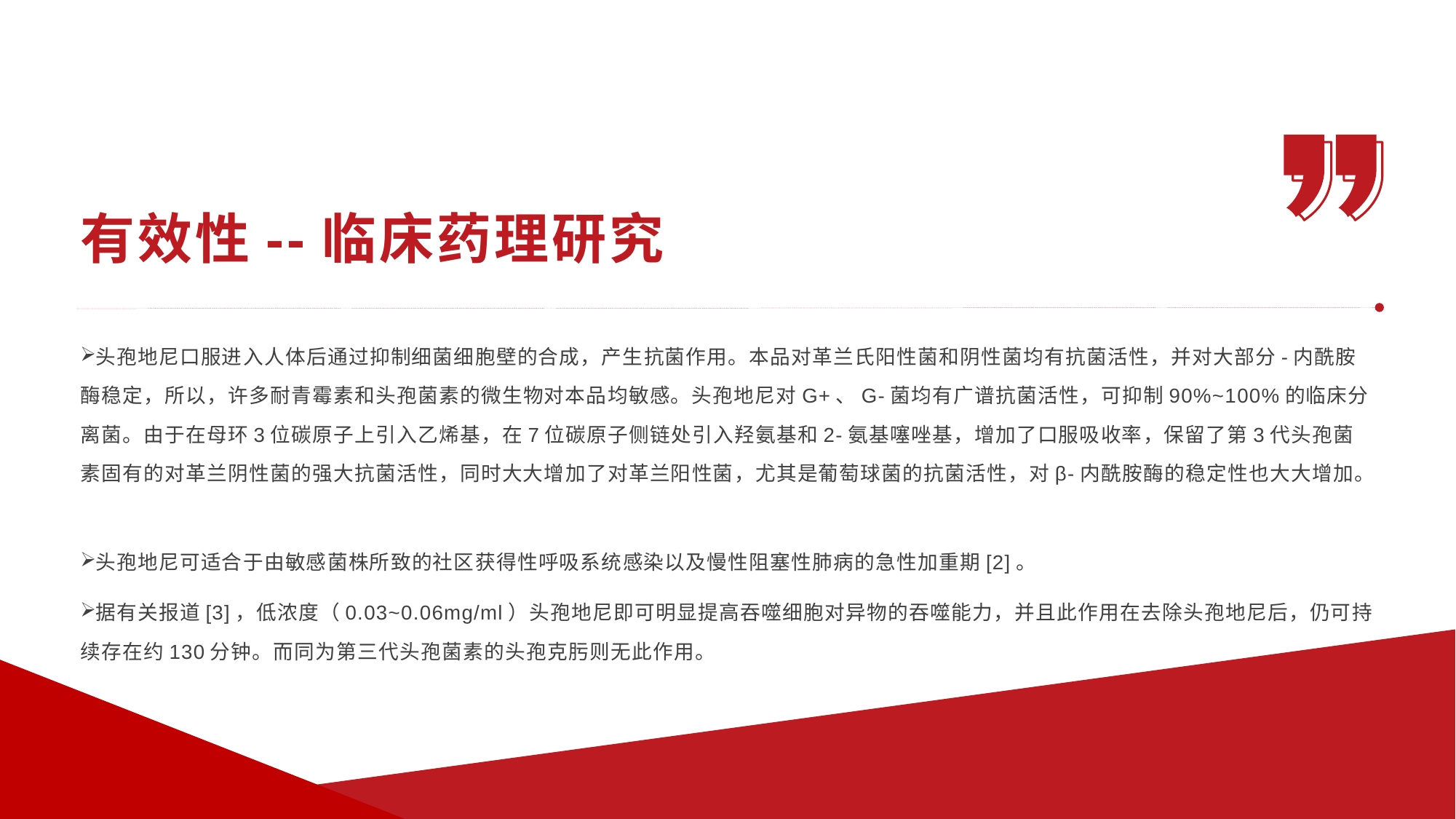

有效性--临床药理研究

头孢地尼口服进入人体后通过抑制细菌细胞壁的合成，产生抗菌作用。本品对革兰氏阳性菌和阴性菌均有抗菌活性，并对大部分-内酰胺酶稳定，所以，许多耐青霉素和头孢菌素的微生物对本品均敏感。头孢地尼对G+、G-菌均有广谱抗菌活性，可抑制90%~100%的临床分离菌。由于在母环3位碳原子上引入乙烯基，在7位碳原子侧链处引入羟氨基和2-氨基噻唑基，增加了口服吸收率，保留了第3代头孢菌素固有的对革兰阴性菌的强大抗菌活性，同时大大增加了对革兰阳性菌，尤其是葡萄球菌的抗菌活性，对β-内酰胺酶的稳定性也大大增加。
头孢地尼可适合于由敏感菌株所致的社区获得性呼吸系统感染以及慢性阻塞性肺病的急性加重期[2]。
据有关报道[3]，低浓度（0.03~0.06mg/ml）头孢地尼即可明显提高吞噬细胞对异物的吞噬能力，并且此作用在去除头孢地尼后，仍可持续存在约130分钟。而同为第三代头孢菌素的头孢克肟则无此作用。